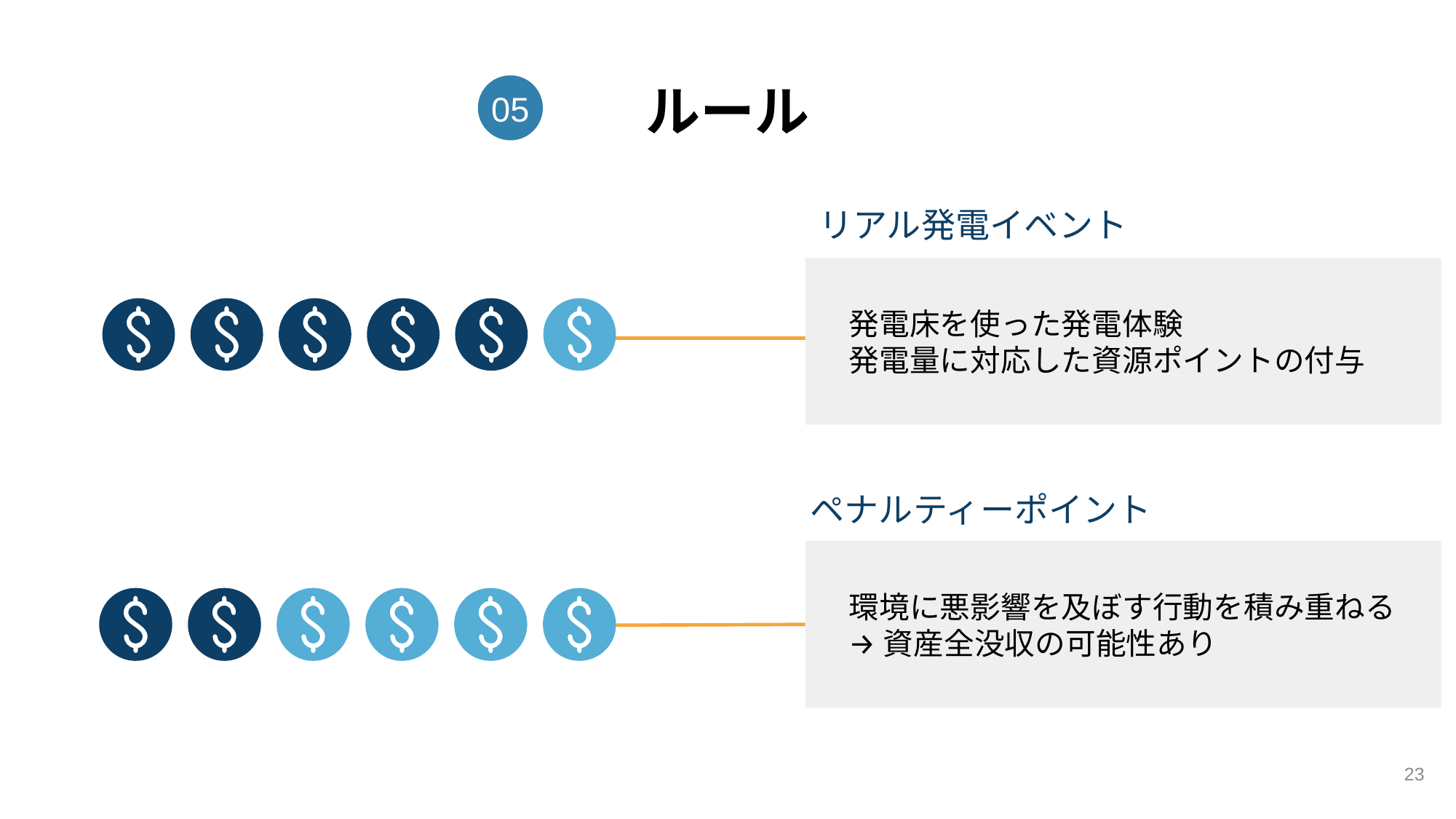

# ルール
05
リアル発電イベント
発電床を使った発電体験
発電量に対応した資源ポイントの付与

ペナルティーポイント
環境に悪影響を及ぼす行動を積み重ねる
→資産全没収の可能性あり

23